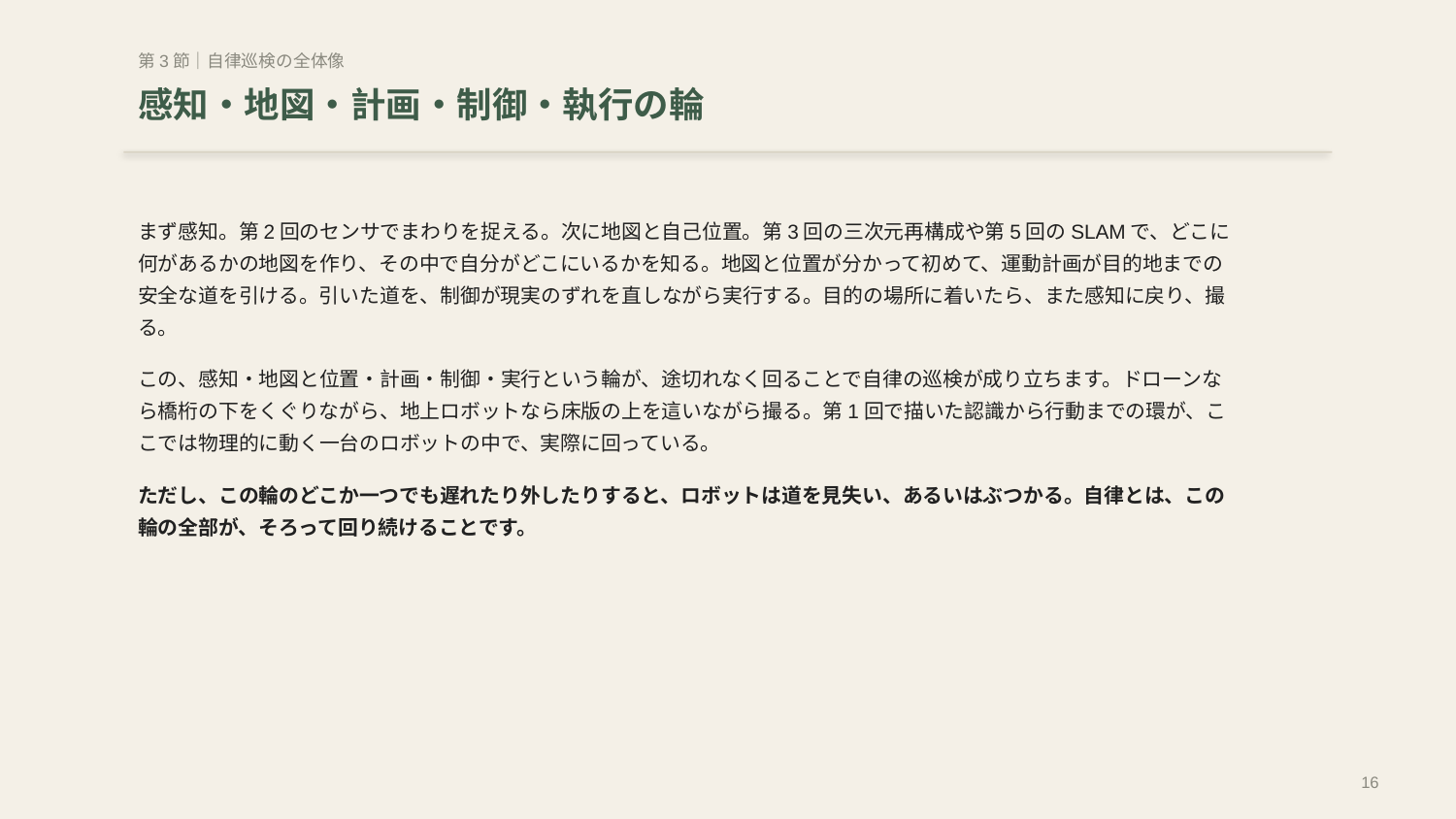

第3節｜自律巡検の全体像
感知・地図・計画・制御・執行の輪

まず感知。第2回のセンサでまわりを捉える。次に地図と自己位置。第3回の三次元再構成や第5回のSLAMで、どこに何があるかの地図を作り、その中で自分がどこにいるかを知る。地図と位置が分かって初めて、運動計画が目的地までの安全な道を引ける。引いた道を、制御が現実のずれを直しながら実行する。目的の場所に着いたら、また感知に戻り、撮る。
この、感知・地図と位置・計画・制御・実行という輪が、途切れなく回ることで自律の巡検が成り立ちます。ドローンなら橋桁の下をくぐりながら、地上ロボットなら床版の上を這いながら撮る。第1回で描いた認識から行動までの環が、ここでは物理的に動く一台のロボットの中で、実際に回っている。
ただし、この輪のどこか一つでも遅れたり外したりすると、ロボットは道を見失い、あるいはぶつかる。自律とは、この輪の全部が、そろって回り続けることです。
16